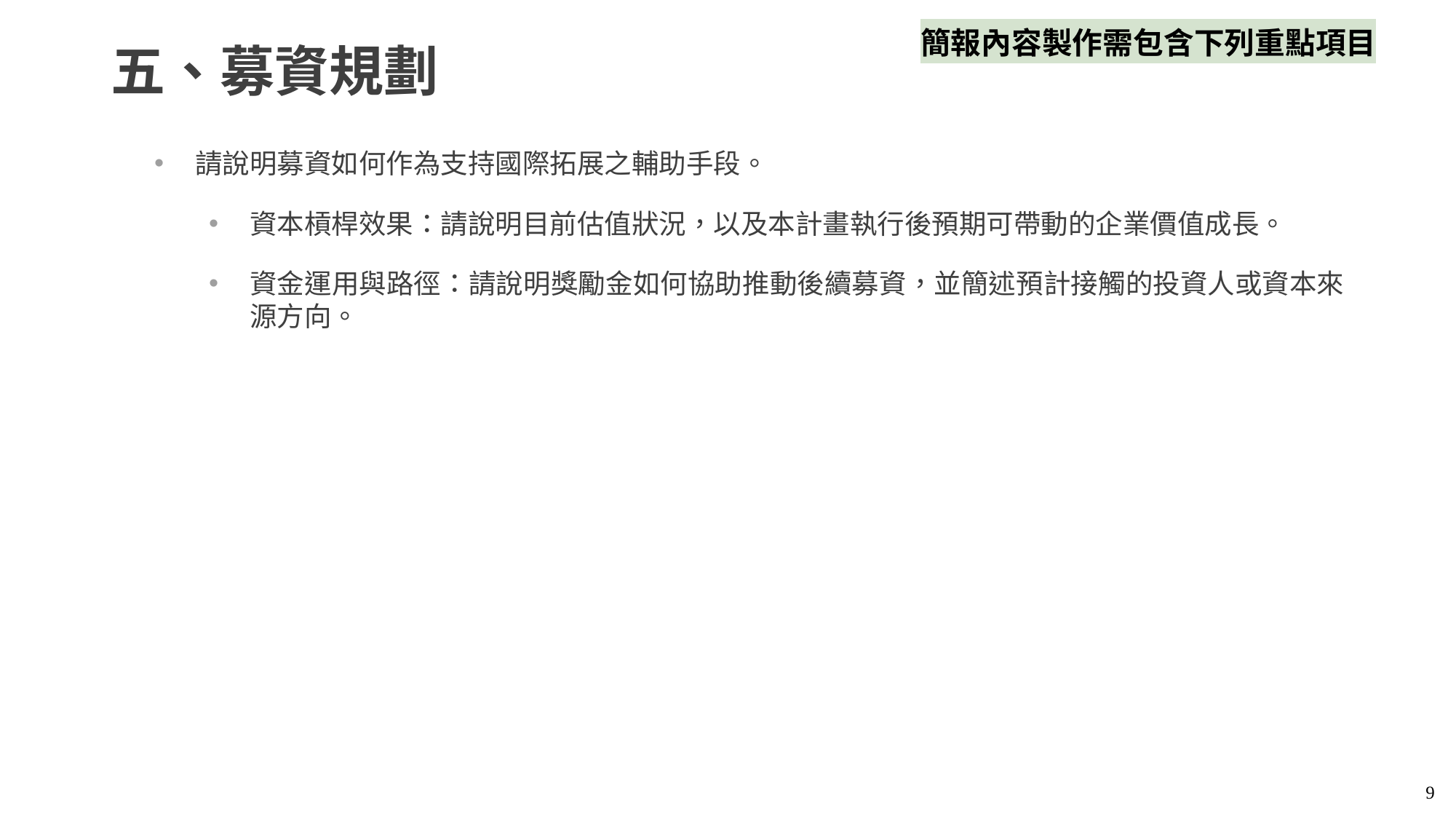

簡報內容製作需包含下列重點項目
# 五、募資規劃
請說明募資如何作為支持國際拓展之輔助手段。
資本槓桿效果：請說明目前估值狀況，以及本計畫執行後預期可帶動的企業價值成長。
資金運用與路徑：請說明獎勵金如何協助推動後續募資，並簡述預計接觸的投資人或資本來源方向。
9